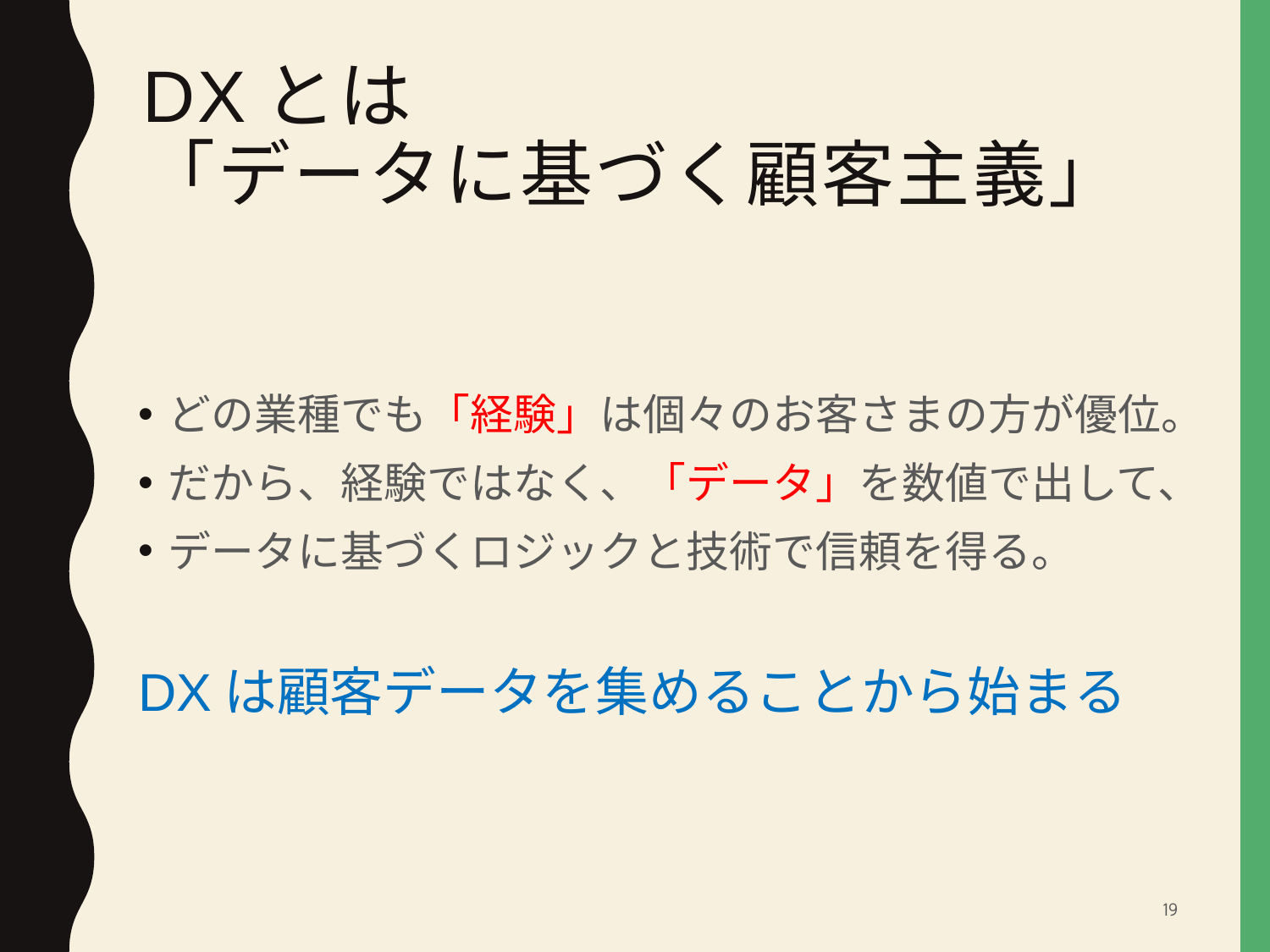

# DXとは 「データに基づく顧客主義」

どの業種でも「経験」は個々のお客さまの方が優位。
だから、経験ではなく、「データ」を数値で出して、
データに基づくロジックと技術で信頼を得る。

DXは顧客データを集めることから始まる
19